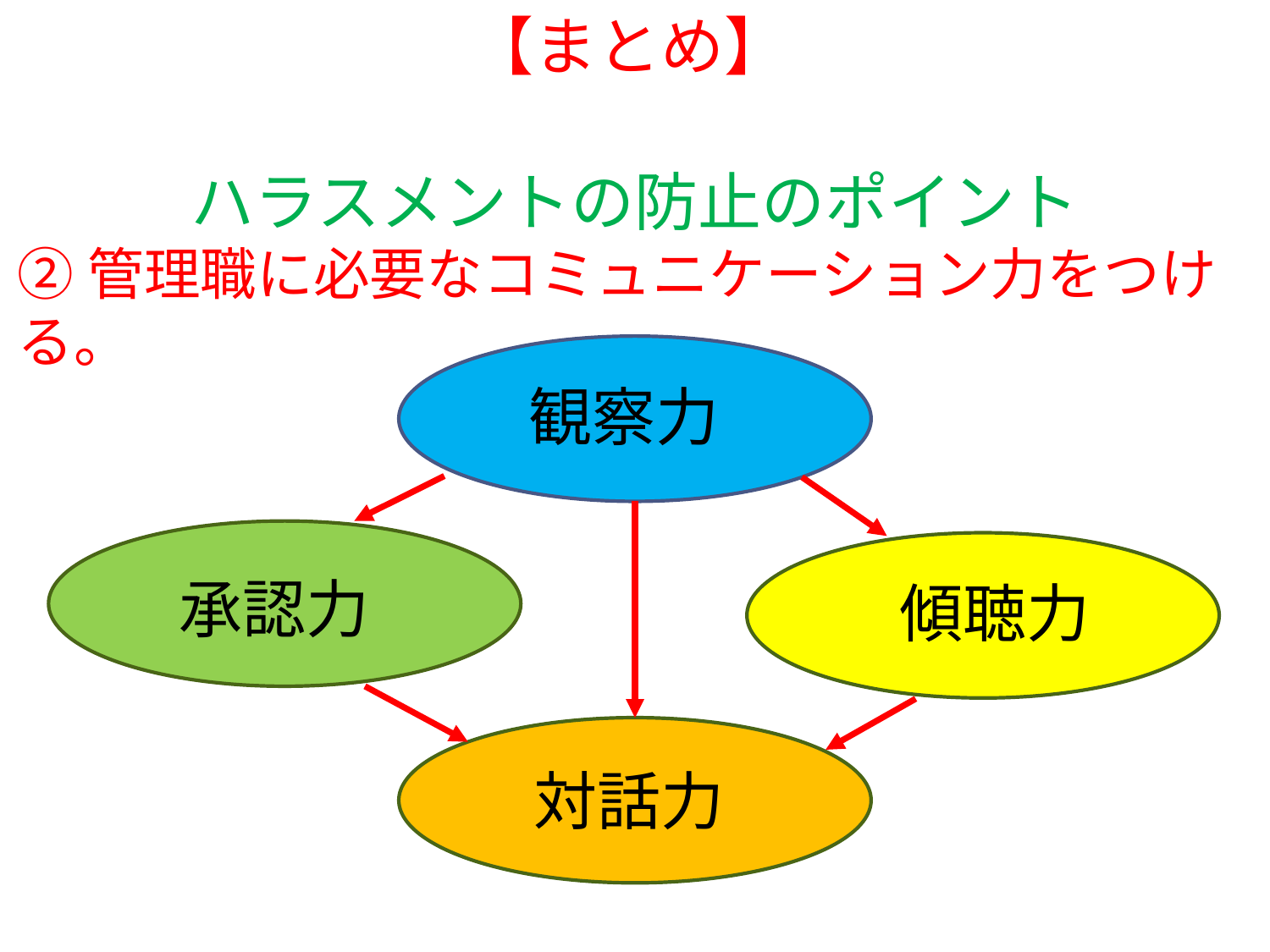

【まとめ】
ハラスメントの防止のポイント
②管理職に必要なコミュニケーション力をつける。

観察力

承認力
傾聴力

対話力